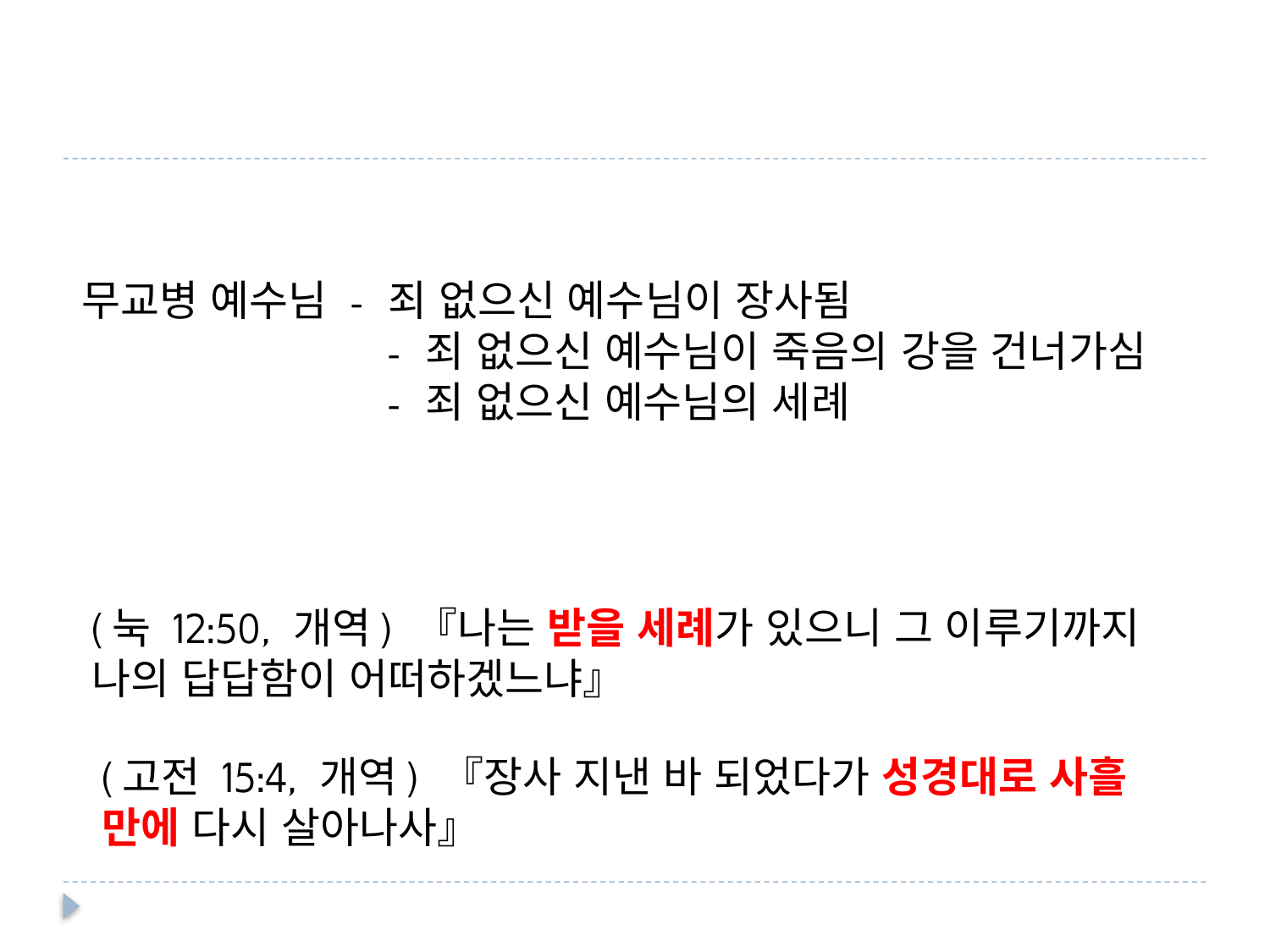

#
무교병 예수님 - 죄 없으신 예수님이 장사됨
                        - 죄 없으신 예수님이 죽음의 강을 건너가심
                        - 죄 없으신 예수님의 세례
(눅 12:50, 개역) 『나는 받을 세례가 있으니 그 이루기까지 나의 답답함이 어떠하겠느냐』
(고전 15:4, 개역) 『장사 지낸 바 되었다가 성경대로 사흘 만에 다시 살아나사』